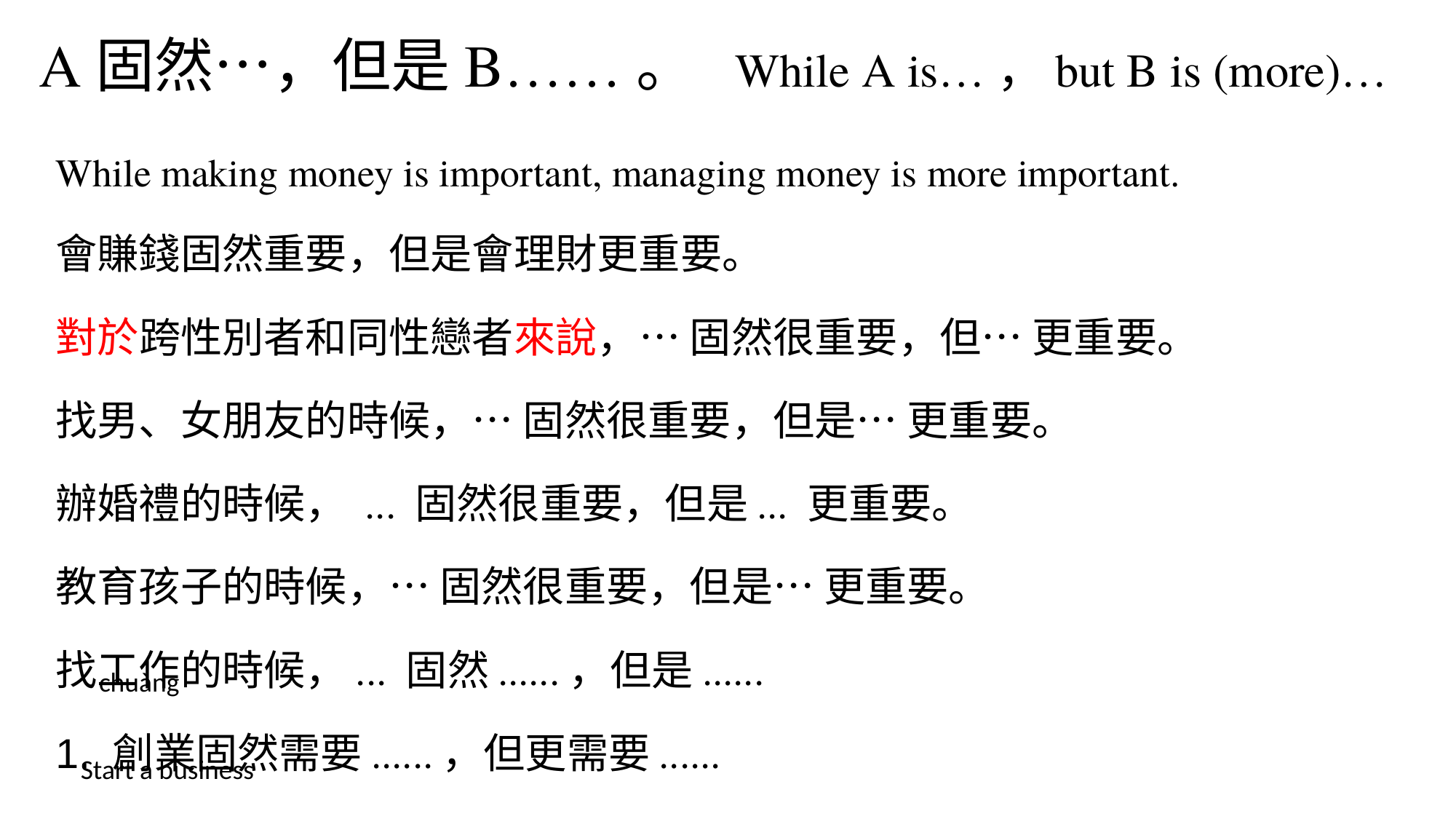

# A固然…，但是B……。  While A is…，but B is (more)…
While making money is important, managing money is more important.
會賺錢固然重要，但是會理財更重要。
對於跨性別者和同性戀者來說，… 固然很重要，但… 更重要。
找男、女朋友的時候，… 固然很重要，但是… 更重要。
辦婚禮的時候， ... 固然很重要，但是... 更重要。
教育孩子的時候，… 固然很重要，但是… 更重要。
找工作的時候，... 固然......，但是......
創業固然需要......，但更需要......

chuàng
Start a business